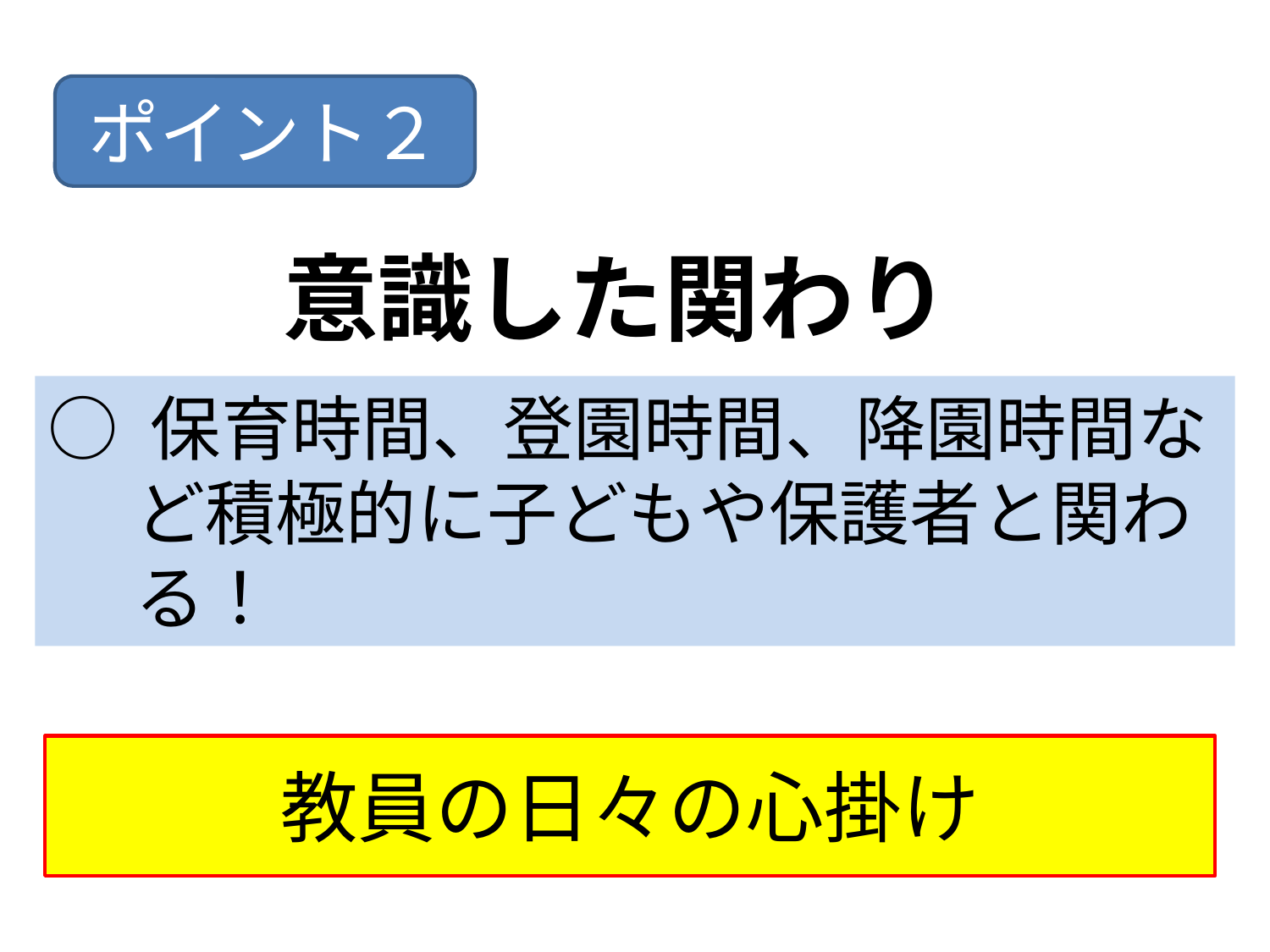

ポイント２
意識した関わり
○ 保育時間、登園時間、降園時間など積極的に子どもや保護者と関わる！
教員の日々の心掛け